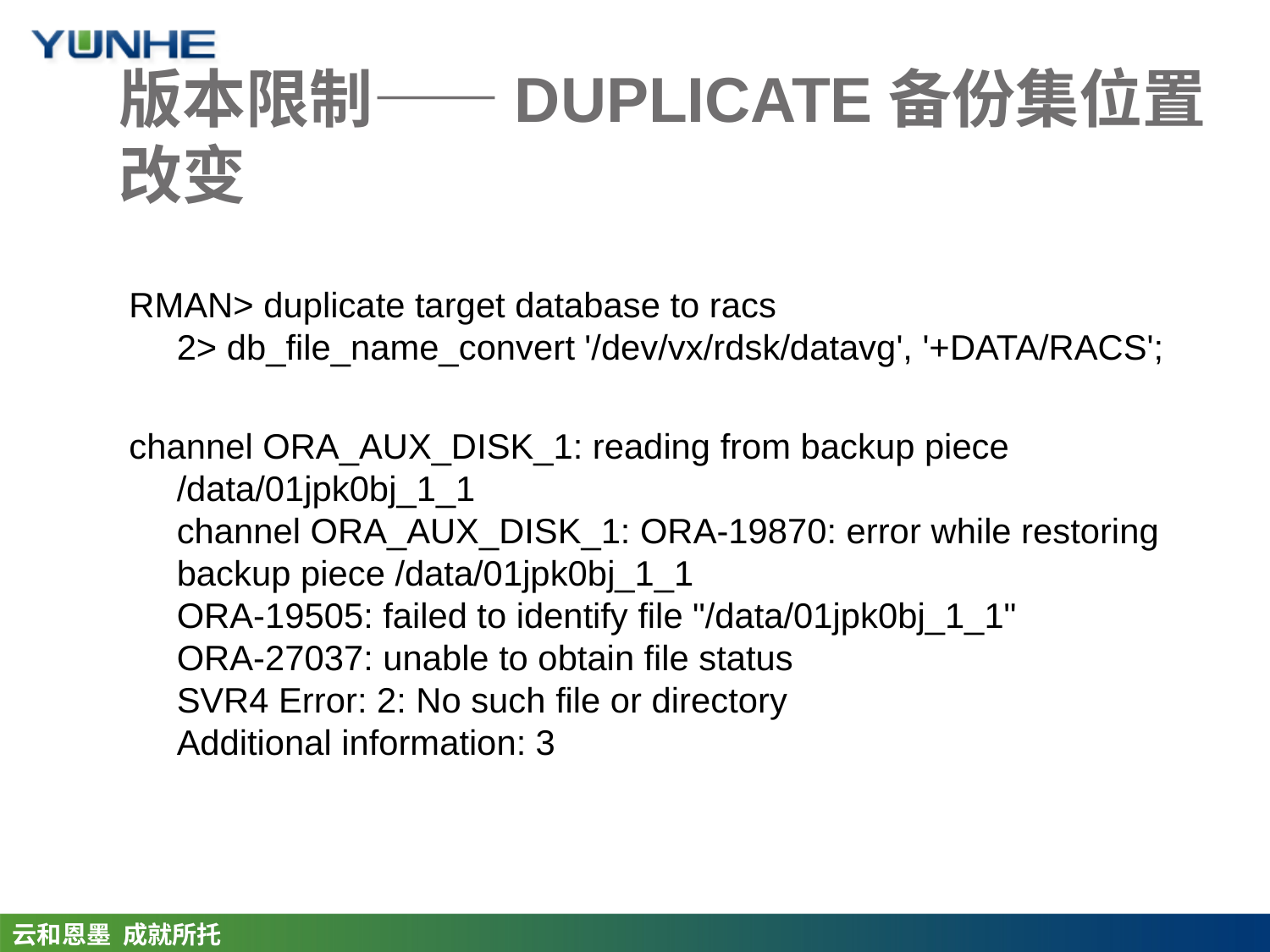

# 版本限制——DUPLICATE备份集位置改变
RMAN> duplicate target database to racs
2> db_file_name_convert '/dev/vx/rdsk/datavg', '+DATA/RACS';

channel ORA_AUX_DISK_1: reading from backup piece /data/01jpk0bj_1_1
channel ORA_AUX_DISK_1: ORA-19870: error while restoring backup piece /data/01jpk0bj_1_1
ORA-19505: failed to identify file "/data/01jpk0bj_1_1"
ORA-27037: unable to obtain file status
SVR4 Error: 2: No such file or directory
Additional information: 3